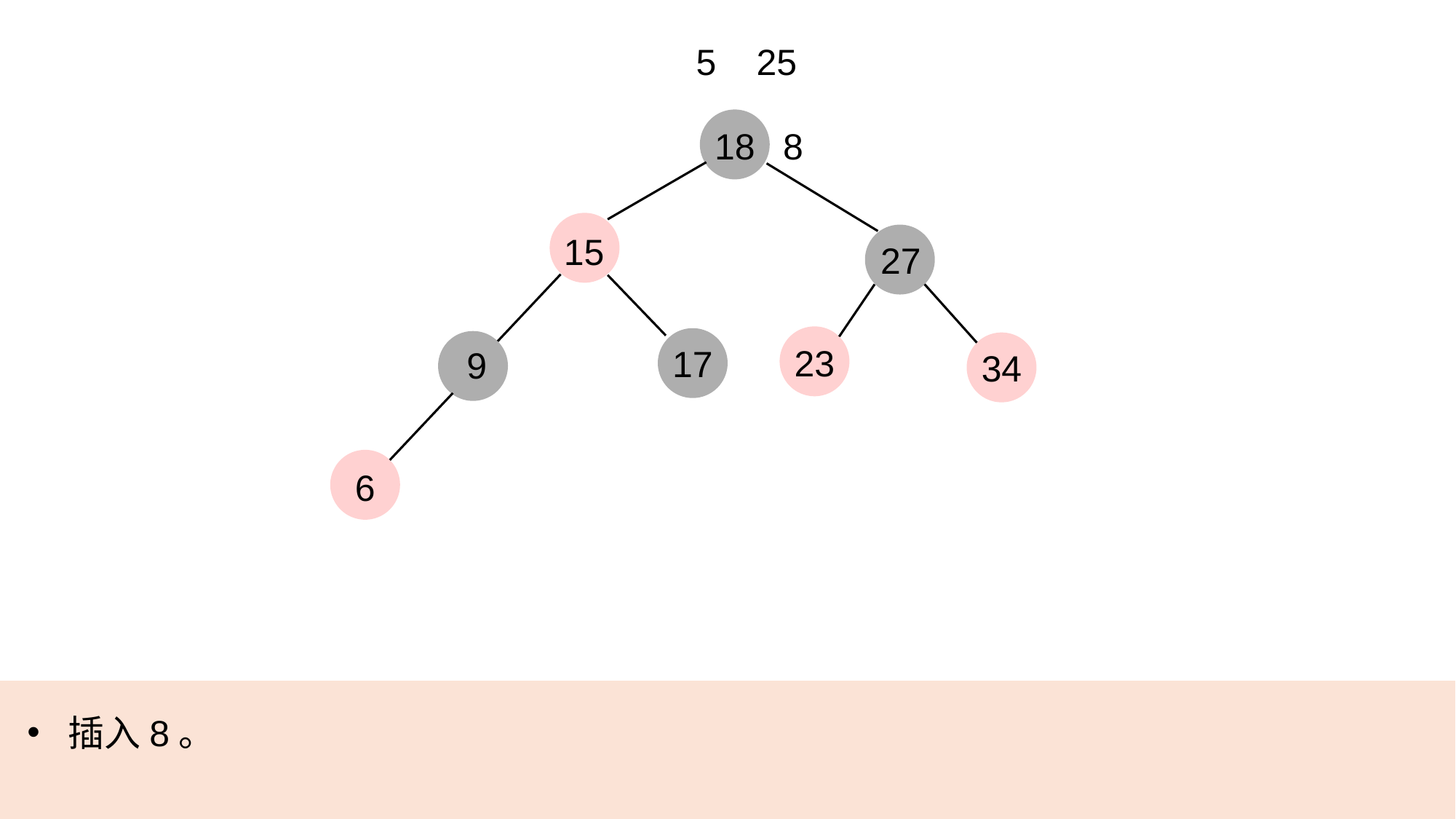

5
25

18
8

15

27

23
17
9
34

6

插入8。